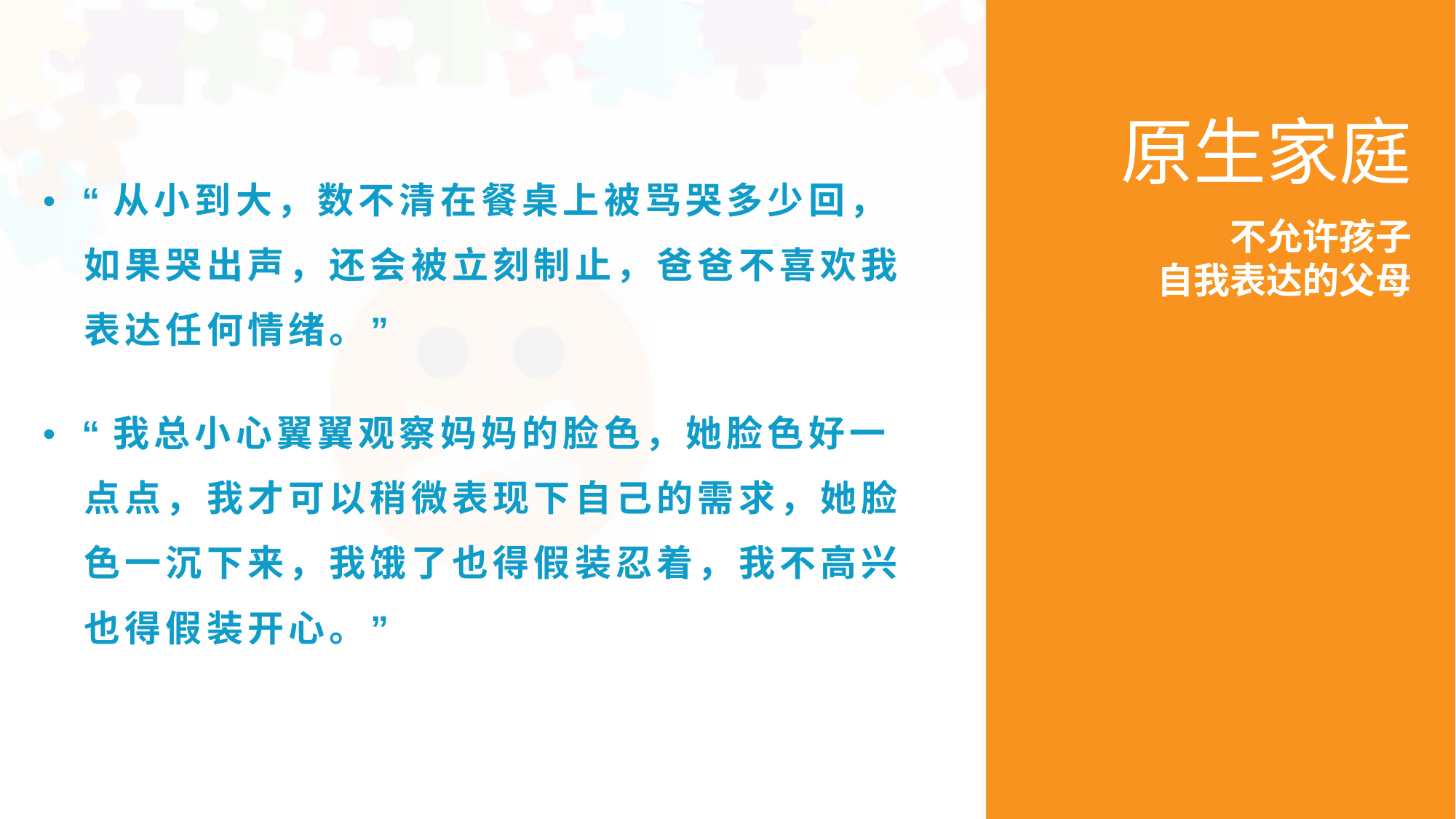

原生家庭
• “从小到大，数不清在餐桌上被骂哭多少回，
如果哭出声，还会被立刻制止，爸爸不喜欢我
表达任何情绪。”
不允许孩子
自我表达的父母
• “我总小心翼翼观察妈妈的脸色，她脸色好一
点点，我才可以稍微表现下自己的需求，她脸
色一沉下来，我饿了也得假装忍着，我不高兴
也得假装开心。”